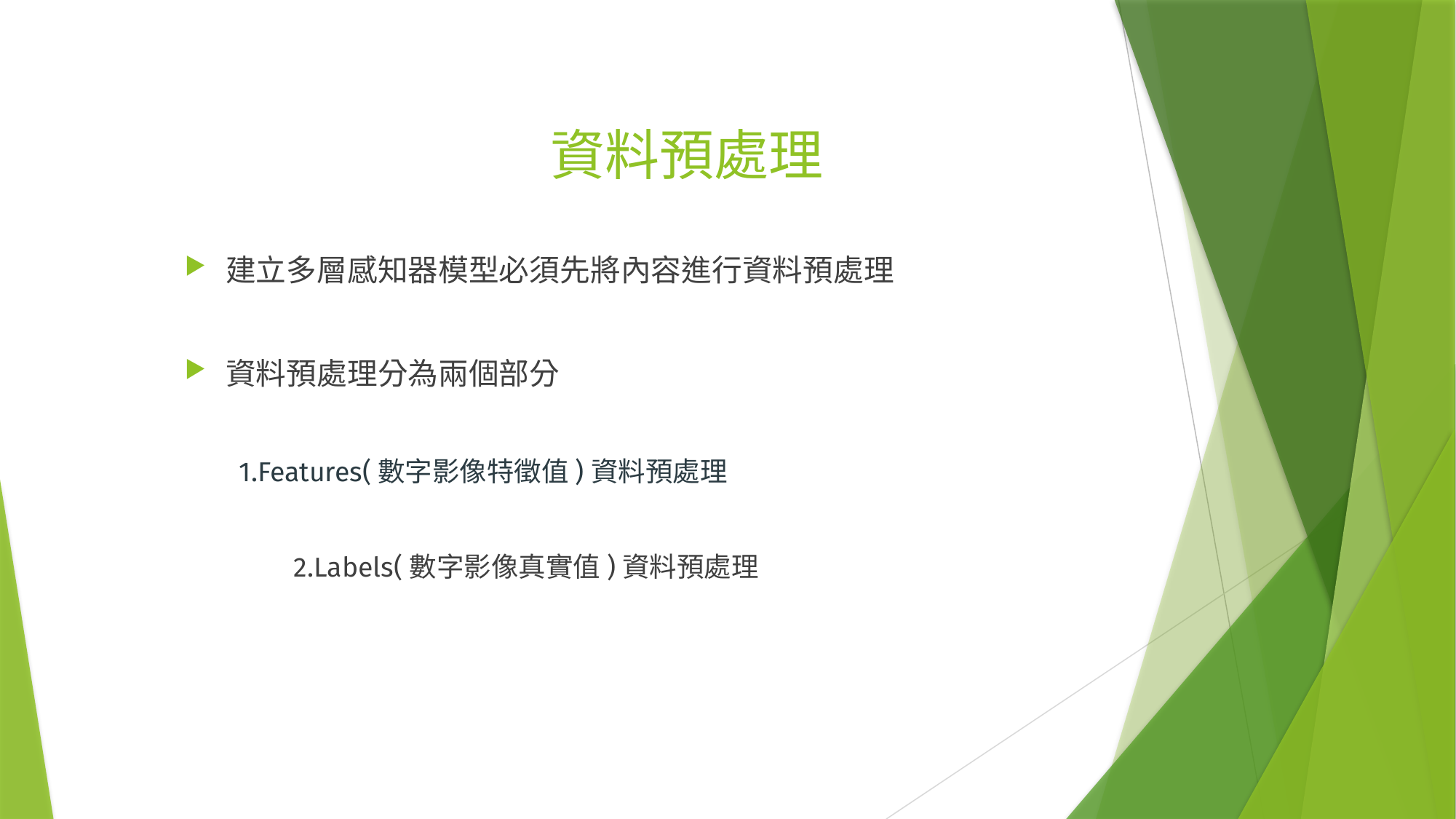

# 資料預處理
建立多層感知器模型必須先將內容進行資料預處理

資料預處理分為兩個部分

1.Features(數字影像特徵值)資料預處理

	2.Labels(數字影像真實值)資料預處理